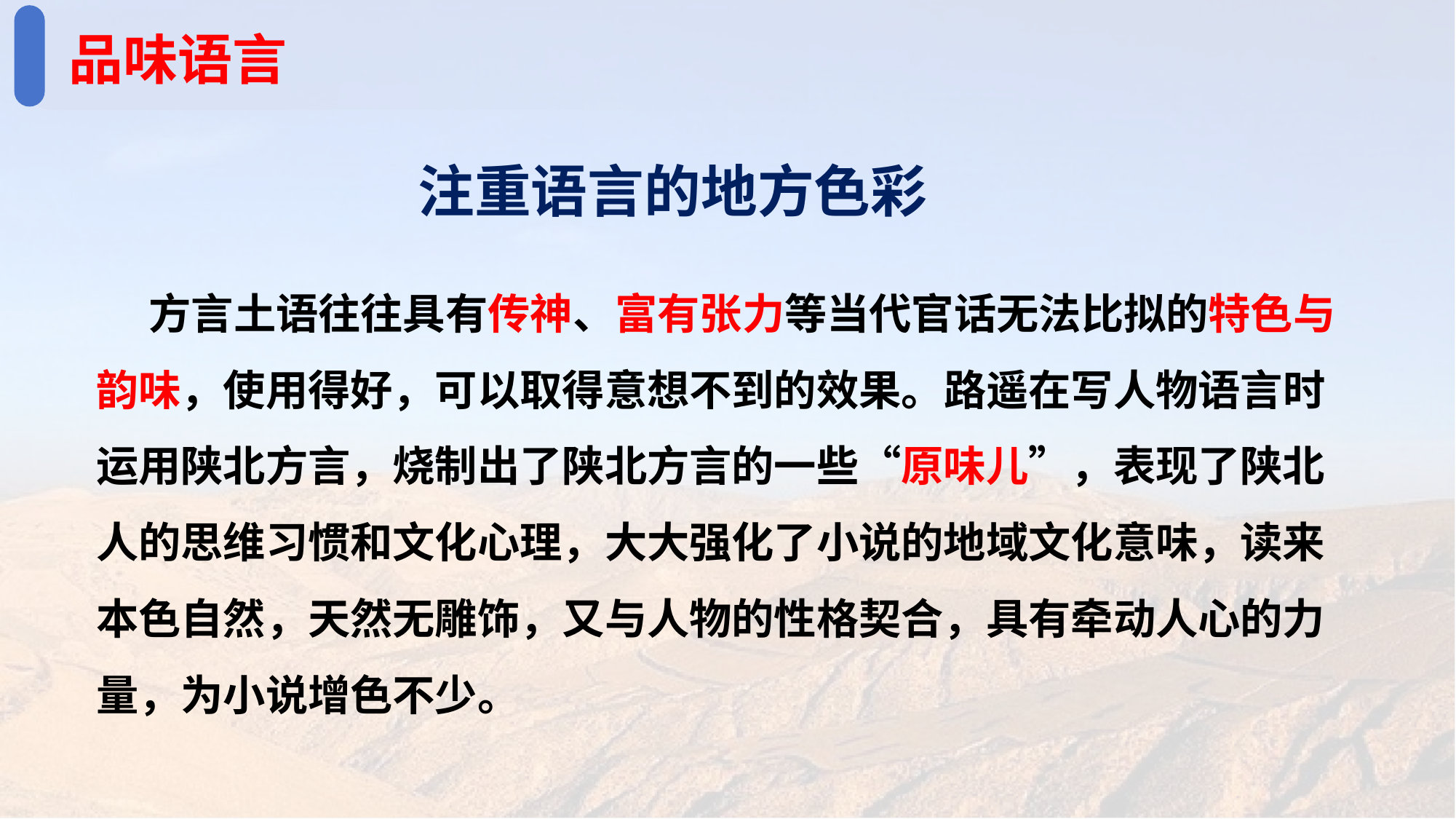

品味语言
注重语言的地方色彩
　  方言土语往往具有传神、富有张力等当代官话无法比拟的特色与韵味，使用得好，可以取得意想不到的效果。路遥在写人物语言时运用陕北方言，烧制出了陕北方言的一些“原味儿”，表现了陕北人的思维习惯和文化心理，大大强化了小说的地域文化意味，读来本色自然，天然无雕饰，又与人物的性格契合，具有牵动人心的力量，为小说增色不少。